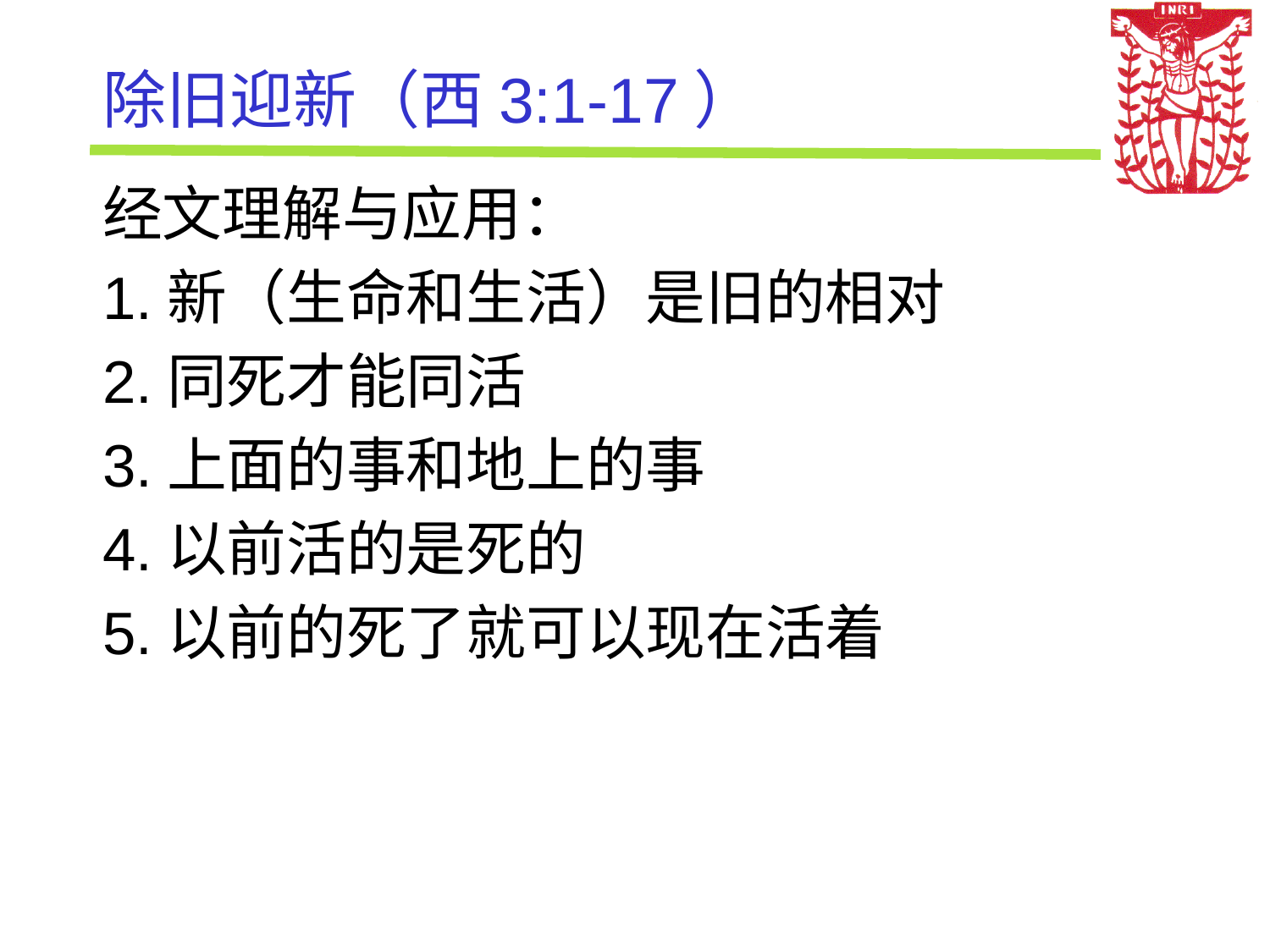

# 除旧迎新（西3:1-17）
经文理解与应用：
1.新（生命和生活）是旧的相对
2.同死才能同活
3.上面的事和地上的事
4.以前活的是死的
5.以前的死了就可以现在活着